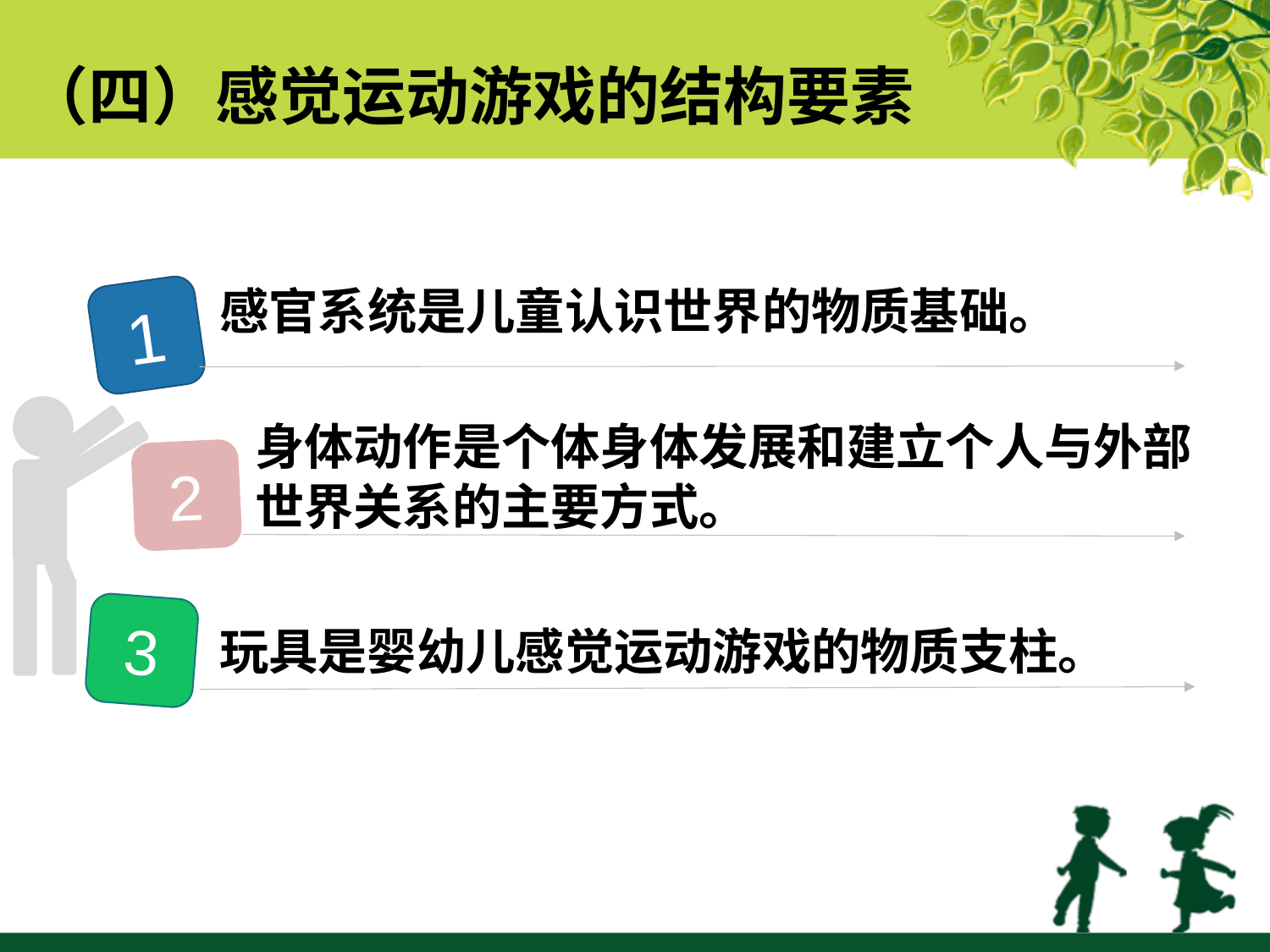

（四）感觉运动游戏的结构要素
感官系统是儿童认识世界的物质基础。
1

身体动作是个体身体发展和建立个人与外部世界关系的主要方式。
2

3
玩具是婴幼儿感觉运动游戏的物质支柱。